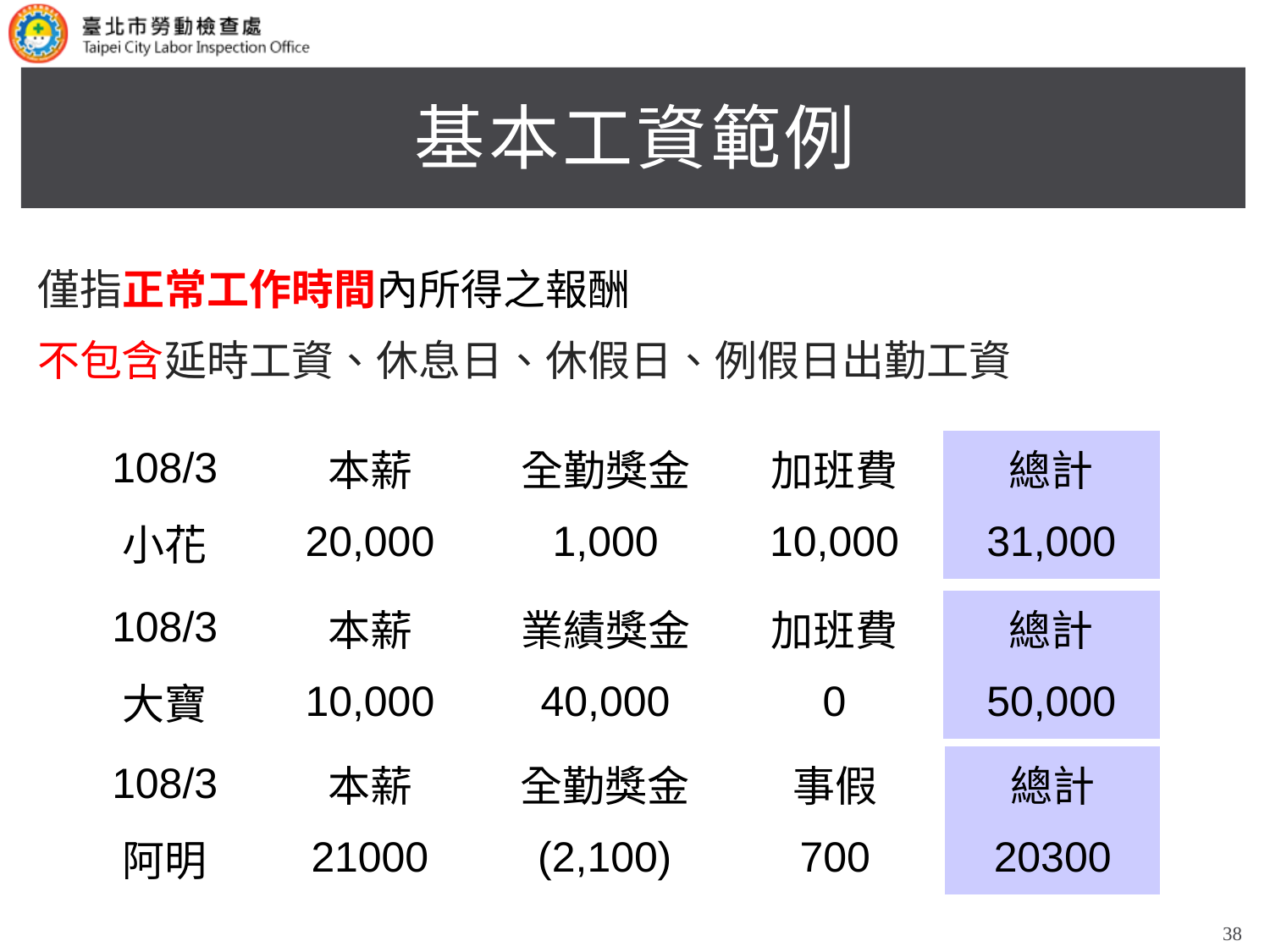

# 基本工資範例
僅指正常工作時間內所得之報酬
不包含延時工資、休息日、休假日、例假日出勤工資
| 108/3 | 本薪 | 全勤獎金 | 加班費 | 總計 |
| --- | --- | --- | --- | --- |
| 小花 | 20,000 | 1,000 | 10,000 | 31,000 |
| 108/3 | 本薪 | 業績獎金 | 加班費 | 總計 |
| --- | --- | --- | --- | --- |
| 大寶 | 10,000 | 40,000 | 0 | 50,000 |
| 108/3 | 本薪 | 全勤獎金 | 事假 | 總計 |
| --- | --- | --- | --- | --- |
| 阿明 | 21000 | (2,100) | 700 | 20300 |
38